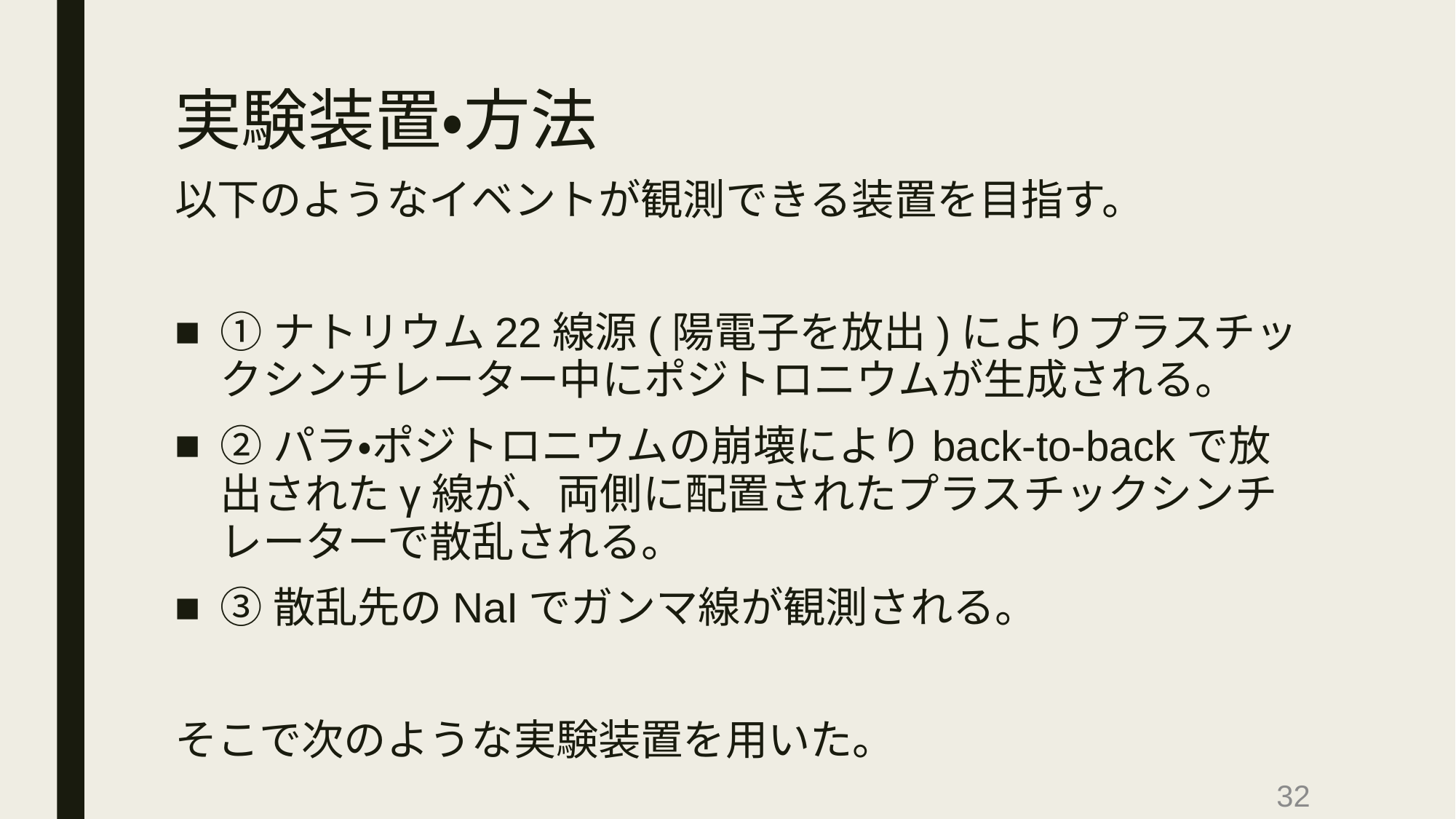

# 実験装置・方法
以下のようなイベントが観測できる装置を目指す。

①ナトリウム22線源(陽電子を放出)によりプラスチックシンチレーター中にポジトロニウムが生成される。
②パラ・ポジトロニウムの崩壊によりback-to-backで放出されたγ線が、両側に配置されたプラスチックシンチレーターで散乱される。
③散乱先のNaIでガンマ線が観測される。

そこで次のような実験装置を用いた。

32